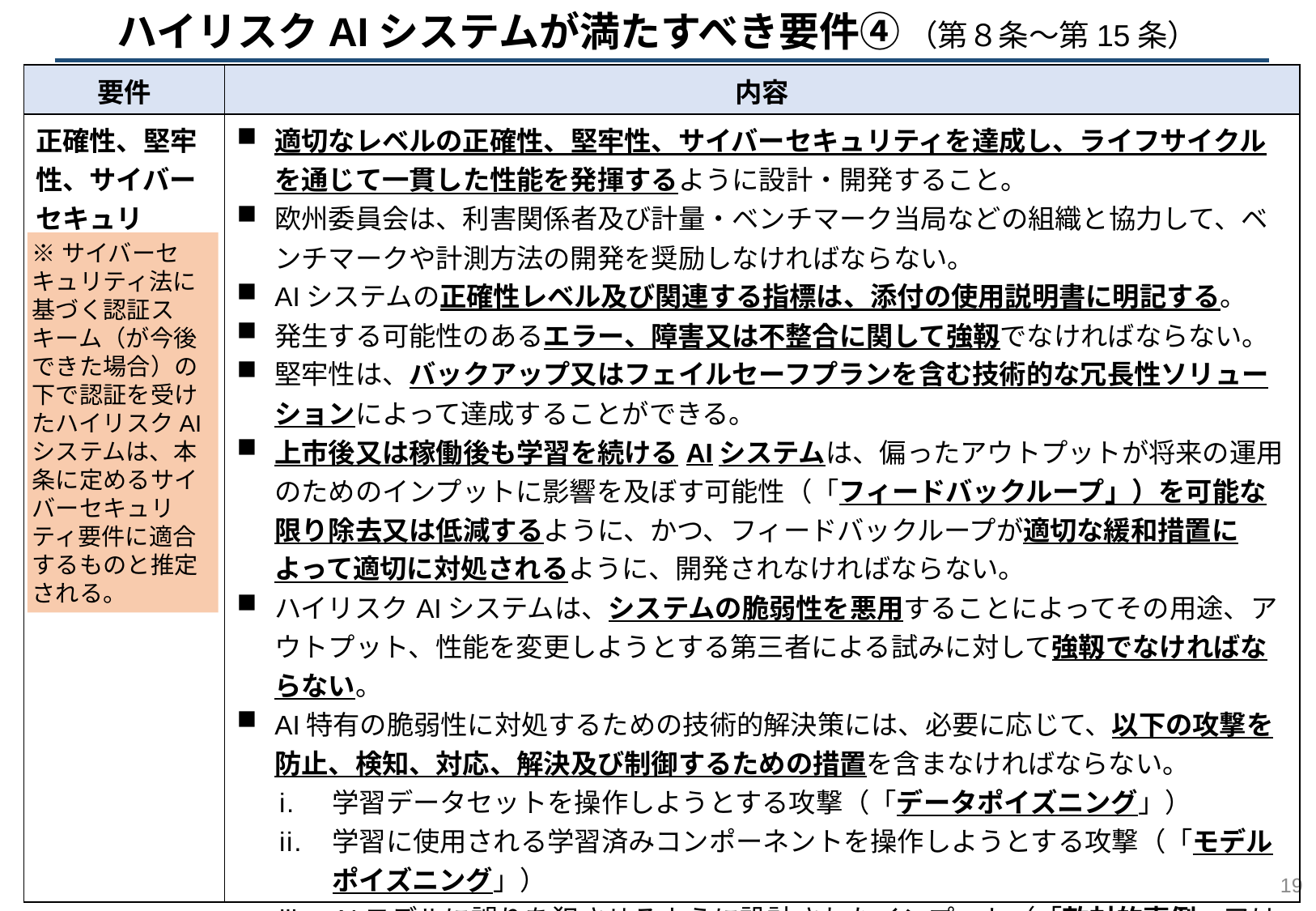

ハイリスクAIシステムが満たすべき要件④ （第８条～第15条）
| 要件 | 内容 |
| --- | --- |
| 正確性、堅牢性、サイバーセキュリティー | 適切なレベルの正確性、堅牢性、サイバーセキュリティを達成し、ライフサイクルを通じて一貫した性能を発揮するように設計・開発すること。 欧州委員会は、利害関係者及び計量・ベンチマーク当局などの組織と協力して、ベンチマークや計測方法の開発を奨励しなければならない。 AIシステムの正確性レベル及び関連する指標は、添付の使用説明書に明記する。 発生する可能性のあるエラー、障害又は不整合に関して強靱でなければならない。 堅牢性は、バックアップ又はフェイルセーフプランを含む技術的な冗長性ソリューションによって達成することができる。 上市後又は稼働後も学習を続けるAIシステムは、偏ったアウトプットが将来の運用のためのインプットに影響を及ぼす可能性（「フィードバックループ」）を可能な限り除去又は低減するように、かつ、フィードバックループが適切な緩和措置によって適切に対処されるように、開発されなければならない。 ハイリスクAIシステムは、システムの脆弱性を悪用することによってその用途、アウトプット、性能を変更しようとする第三者による試みに対して強靱でなければならない。 AI特有の脆弱性に対処するための技術的解決策には、必要に応じて、以下の攻撃を防止、検知、対応、解決及び制御するための措置を含まなければならない。 学習データセットを操作しようとする攻撃（「データポイズニング」） 学習に使用される学習済みコンポーネントを操作しようとする攻撃（「モデルポイズニング」） AIモデルに誤りを犯させるように設計されたインプット（「敵対的事例」又は「モデル回避」） 機密性攻撃 モデルの欠陥 |
※サイバーセキュリティ法に基づく認証スキーム（が今後できた場合）の下で認証を受けたハイリスクAIシステムは、本条に定めるサイバーセキュリティ要件に適合するものと推定される。
19